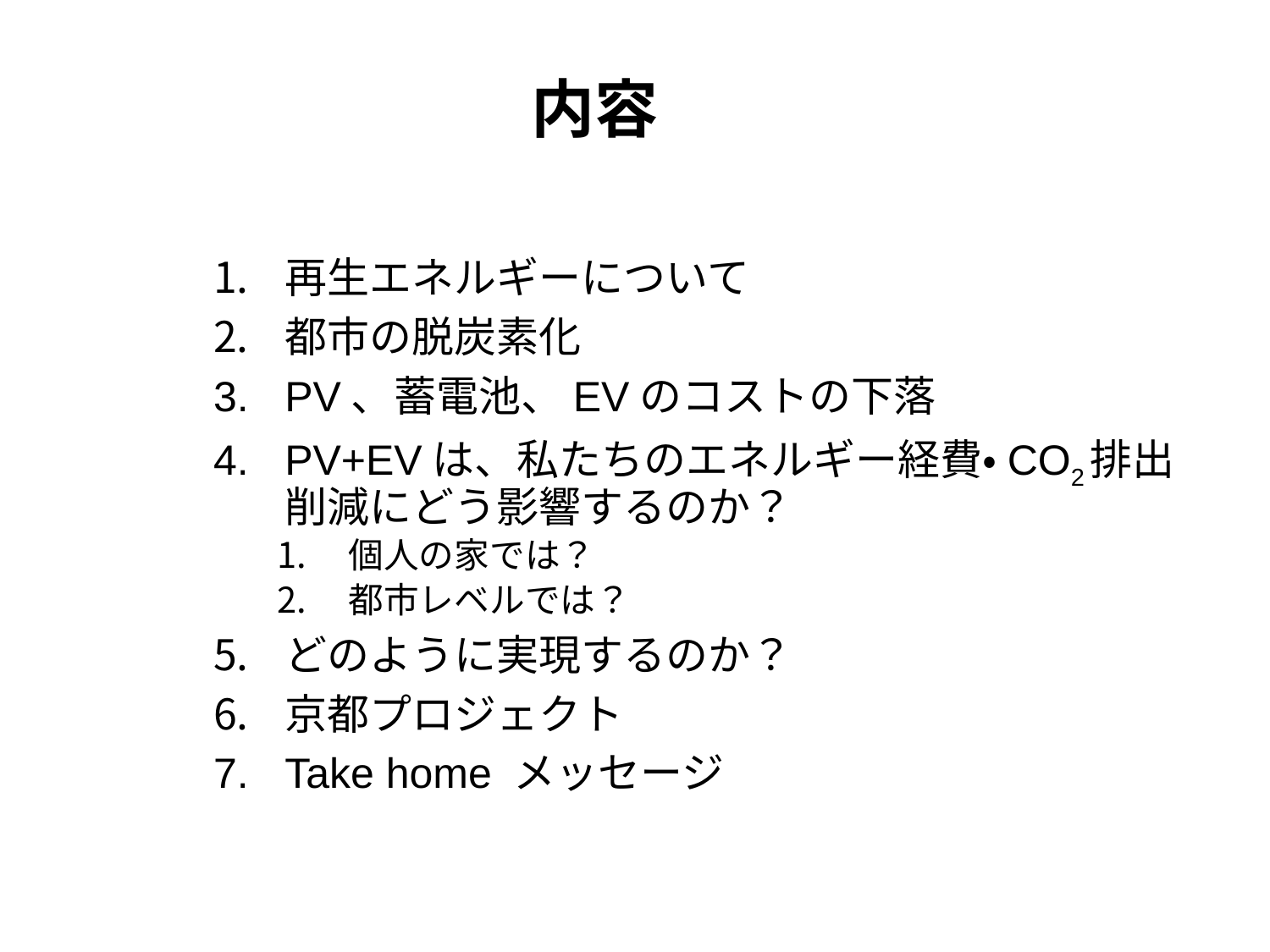

# 内容
再生エネルギーについて
都市の脱炭素化
PV、蓄電池、EVのコストの下落
PV+EVは、私たちのエネルギー経費・CO2排出削減にどう影響するのか？
個人の家では？
都市レベルでは？
どのように実現するのか？
京都プロジェクト
Take home メッセージ